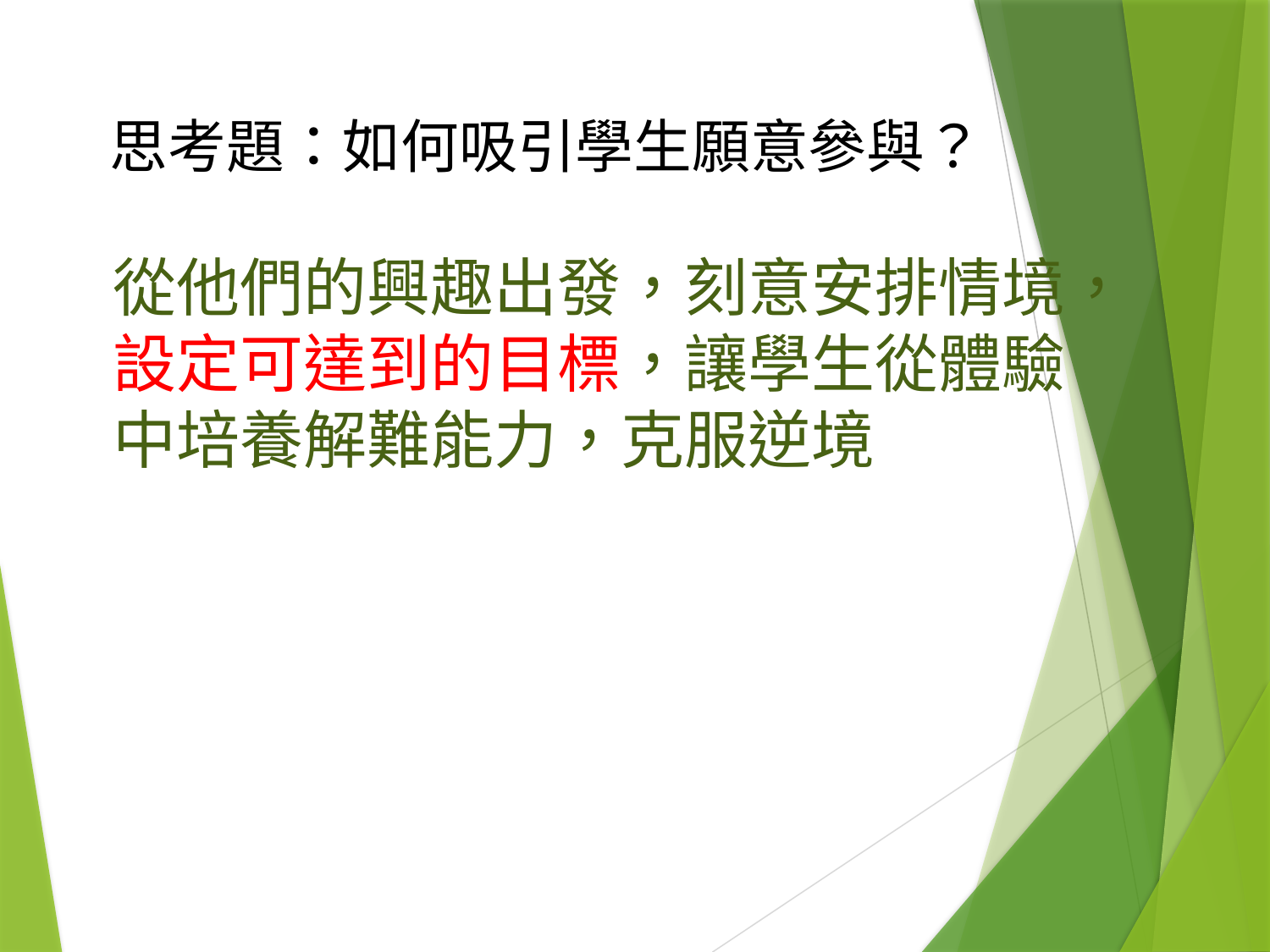

思考題：如何吸引學生願意參與？
# 從他們的興趣出發，刻意安排情境，設定可達到的目標，讓學生從體驗中培養解難能力，克服逆境